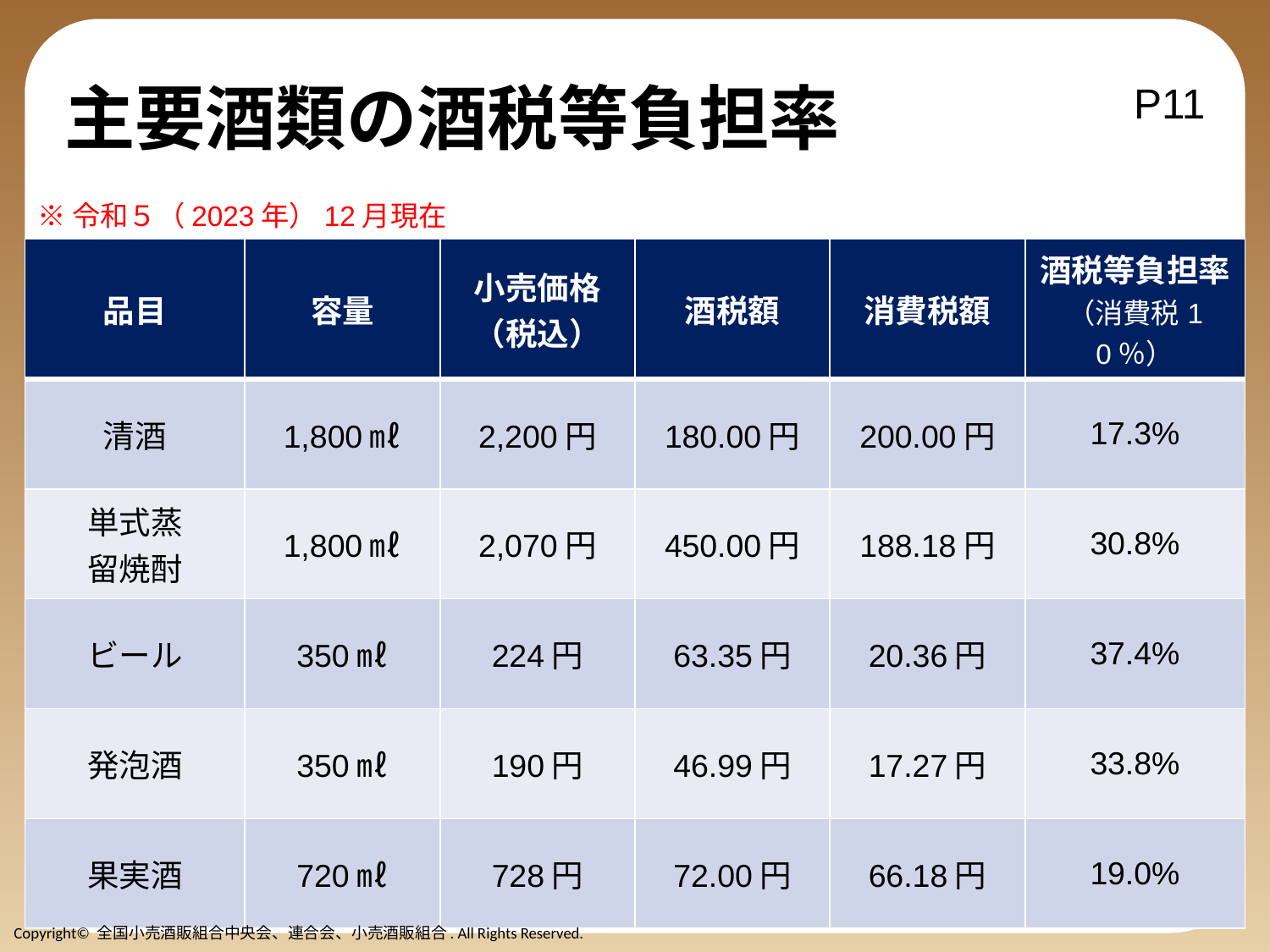

# 主要酒類の酒税等負担率
P11
※令和５（2023年）12月現在
| 品目 | 容量 | 小売価格 （税込） | 酒税額 | 消費税額 | 酒税等負担率 （消費税10％） |
| --- | --- | --- | --- | --- | --- |
| 清酒 | 1,800㎖ | 2,200円 | 180.00円 | 200.00円 | 17.3% |
| 単式蒸 留焼酎 | 1,800㎖ | 2,070円 | 450.00円 | 188.18円 | 30.8% |
| ビール | 350㎖ | 224円 | 63.35円 | 20.36円 | 37.4% |
| 発泡酒 | 350㎖ | 190円 | 46.99円 | 17.27円 | 33.8% |
| 果実酒 | 720㎖ | 728円 | 72.00円 | 66.18円 | 19.0% |
Copyright© 全国小売酒販組合中央会、連合会、小売酒販組合. All Rights Reserved.